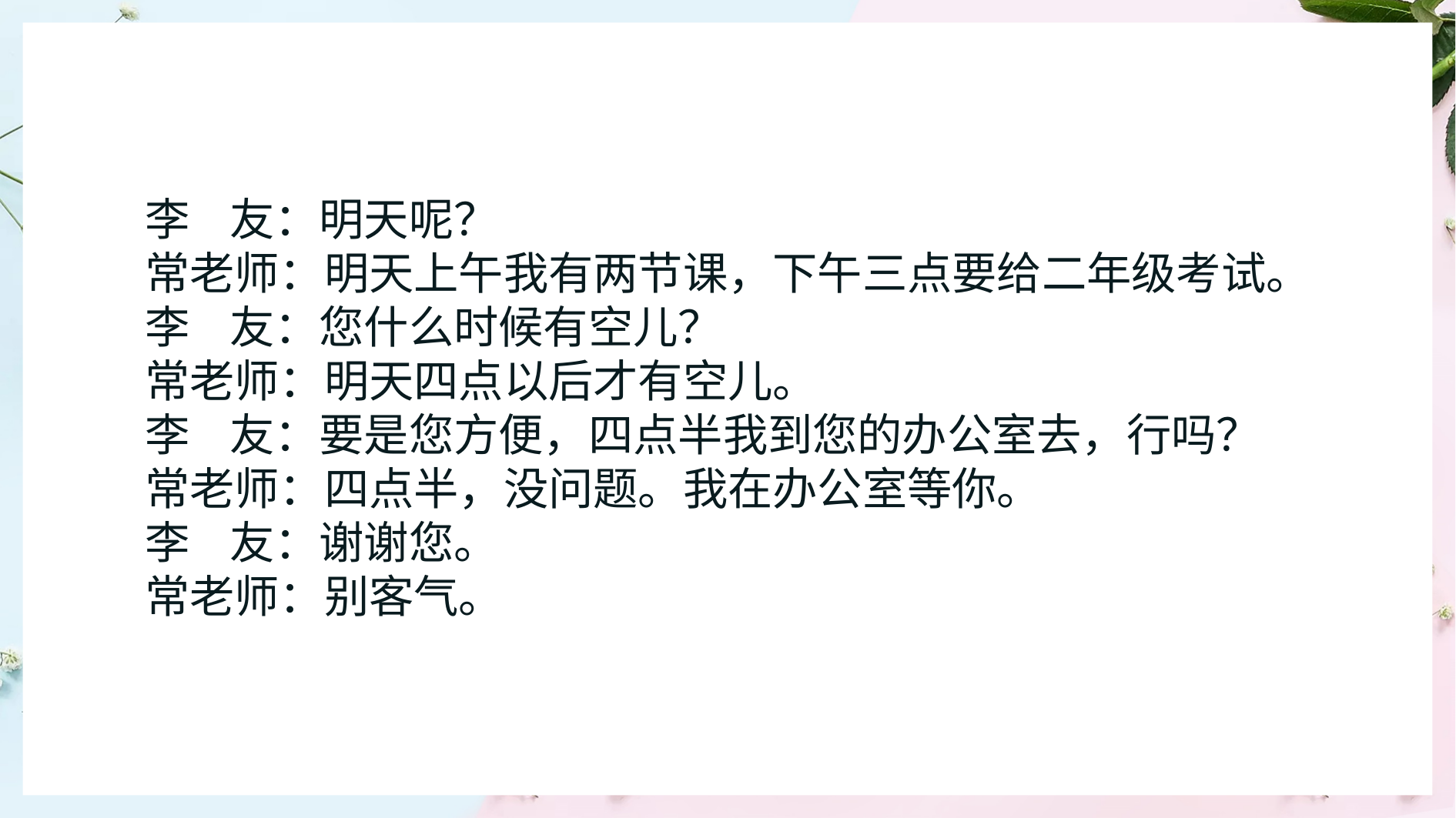

李    友：明天呢？
常老师：明天上午我有两节课，下午三点要给二年级考试。
李    友：您什么时候有空儿？
常老师：明天四点以后才有空儿。
李    友：要是您方便，四点半我到您的办公室去，行吗？
常老师：四点半，没问题。我在办公室等你。
李    友：谢谢您。
常老师：别客气。
1